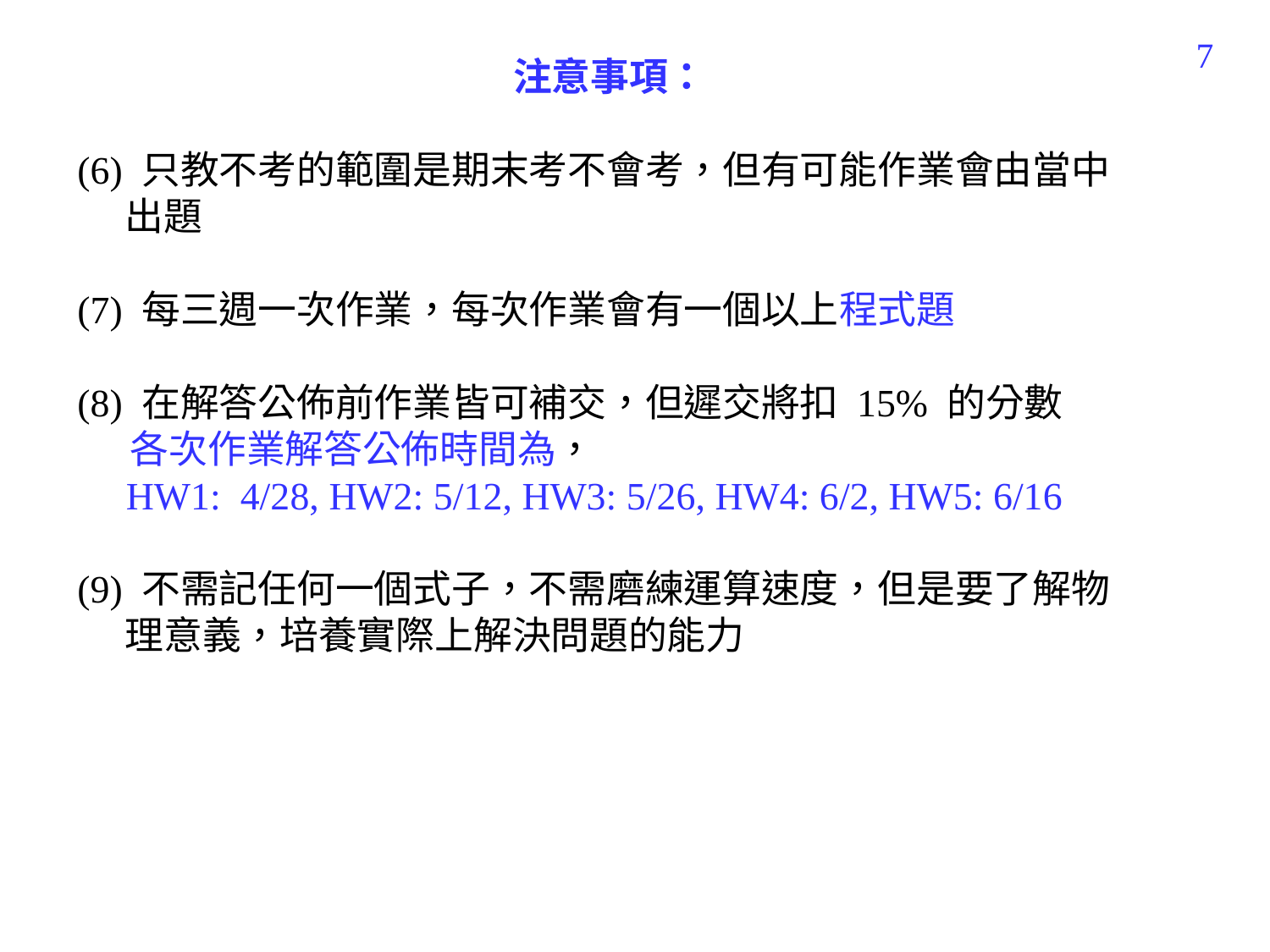

7
注意事項：

(6) 只教不考的範圍是期末考不會考，但有可能作業會由當中出題

(7) 每三週一次作業，每次作業會有一個以上程式題

(8) 在解答公佈前作業皆可補交，但遲交將扣 15% 的分數
     各次作業解答公佈時間為，
     HW1:  4/28, HW2: 5/12, HW3: 5/26, HW4: 6/2, HW5: 6/16

(9) 不需記任何一個式子，不需磨練運算速度，但是要了解物理意義，培養實際上解決問題的能力